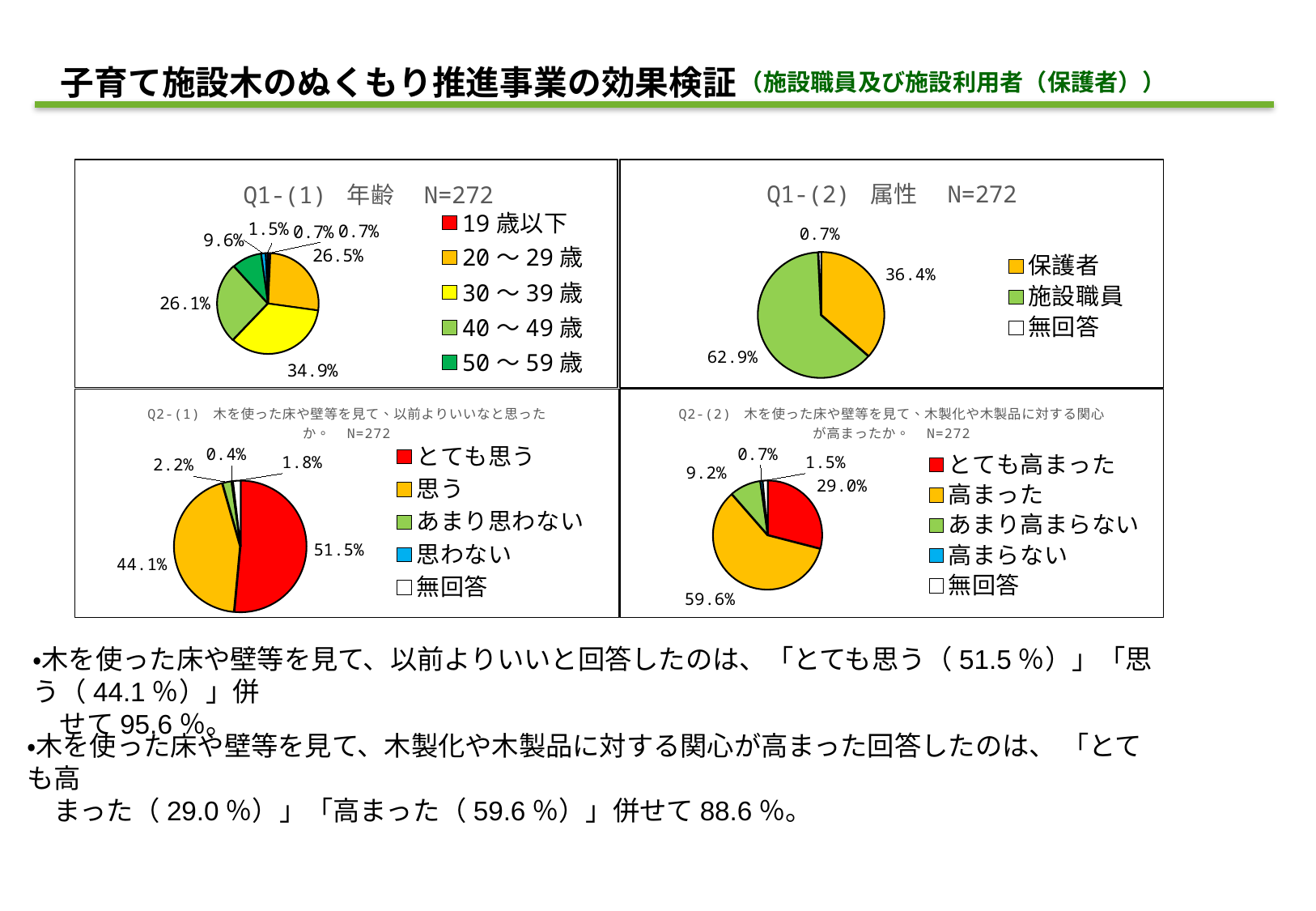

子育て施設木のぬくもり推進事業の効果検証
（施設職員及び施設利用者（保護者））

### Chart: Q1-(1) 年齢　N=272

| Category |  |
|---|---|
| 19歳以下 | 0.7352941176470588 |
| 20～29歳 | 26.47058823529412 |
| 30～39歳 | 34.92647058823529 |
| 40～49歳 | 26.10294117647059 |
| 50～59歳 | 9.558823529411764 |
| 60～69歳 | 1.4705882352941175 |
| 70歳以上 | 0.7352941176470588 |

### Chart: Q1-(2) 属性　N=272

| Category |  |
|---|---|
| 保護者 | 36.39705882352941 |
| 施設職員 | 62.86764705882353 |
| 無回答 | 0.7352941176470588 |

### Chart: Q2-(1) 木を使った床や壁等を見て、以前よりいいなと思ったか。　N=272

| Category |  |
|---|---|
| とても思う | 51.470588235294116 |
| 思う | 44.11764705882353 |
| あまり思わない | 2.2058823529411766 |
| 思わない | 0.3676470588235294 |
| 無回答 | 1.8382352941176472 |

### Chart: Q2-(2) 木を使った床や壁等を見て、木製化や木製品に対する関心が高まったか。　N=272

| Category |  |
|---|---|
| とても高まった | 29.044117647058826 |
| 高まった | 59.55882352941176 |
| あまり高まらない | 9.191176470588236 |
| 高まらない | 0.7352941176470588 |
| 無回答 | 1.4705882352941175 |
・木を使った床や壁等を見て、以前よりいいと回答したのは、「とても思う（51.5％）」「思う（44.1％）」併
　せて95.6％。
・木を使った床や壁等を見て、木製化や木製品に対する関心が高まった回答したのは、 「とても高
　まった（29.0％）」「高まった（59.6％）」併せて88.6％。